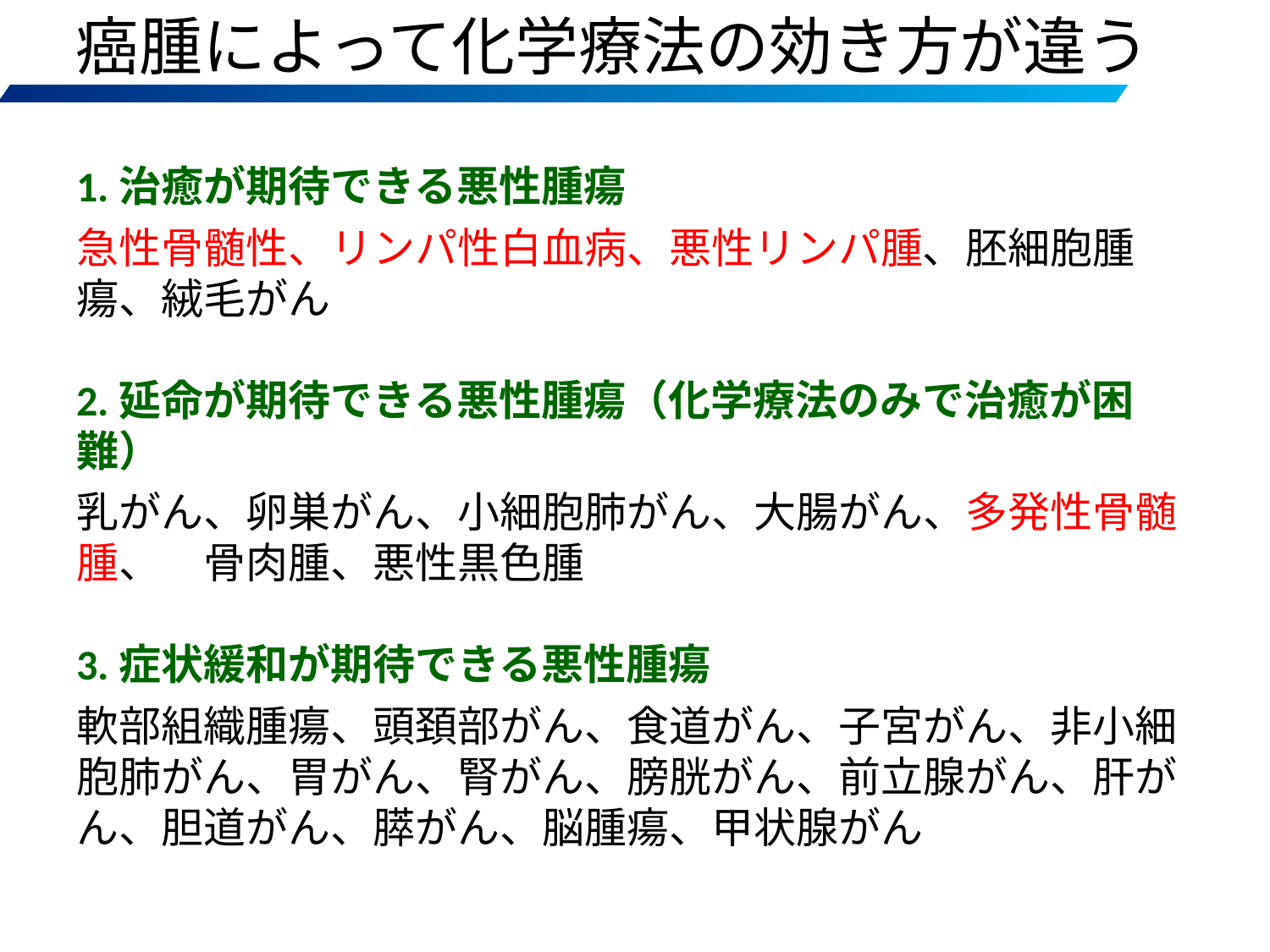

癌腫によって化学療法の効き方が違う

1.治癒が期待できる悪性腫瘍
急性骨髄性、リンパ性白血病、悪性リンパ腫、胚細胞腫瘍、絨毛がん
2.延命が期待できる悪性腫瘍（化学療法のみで治癒が困難）
乳がん、卵巣がん、小細胞肺がん、大腸がん、多発性骨髄腫、　骨肉腫、悪性黒色腫
3.症状緩和が期待できる悪性腫瘍
軟部組織腫瘍、頭頚部がん、食道がん、子宮がん、非小細胞肺がん、胃がん、腎がん、膀胱がん、前立腺がん、肝がん、胆道がん、膵がん、脳腫瘍、甲状腺がん